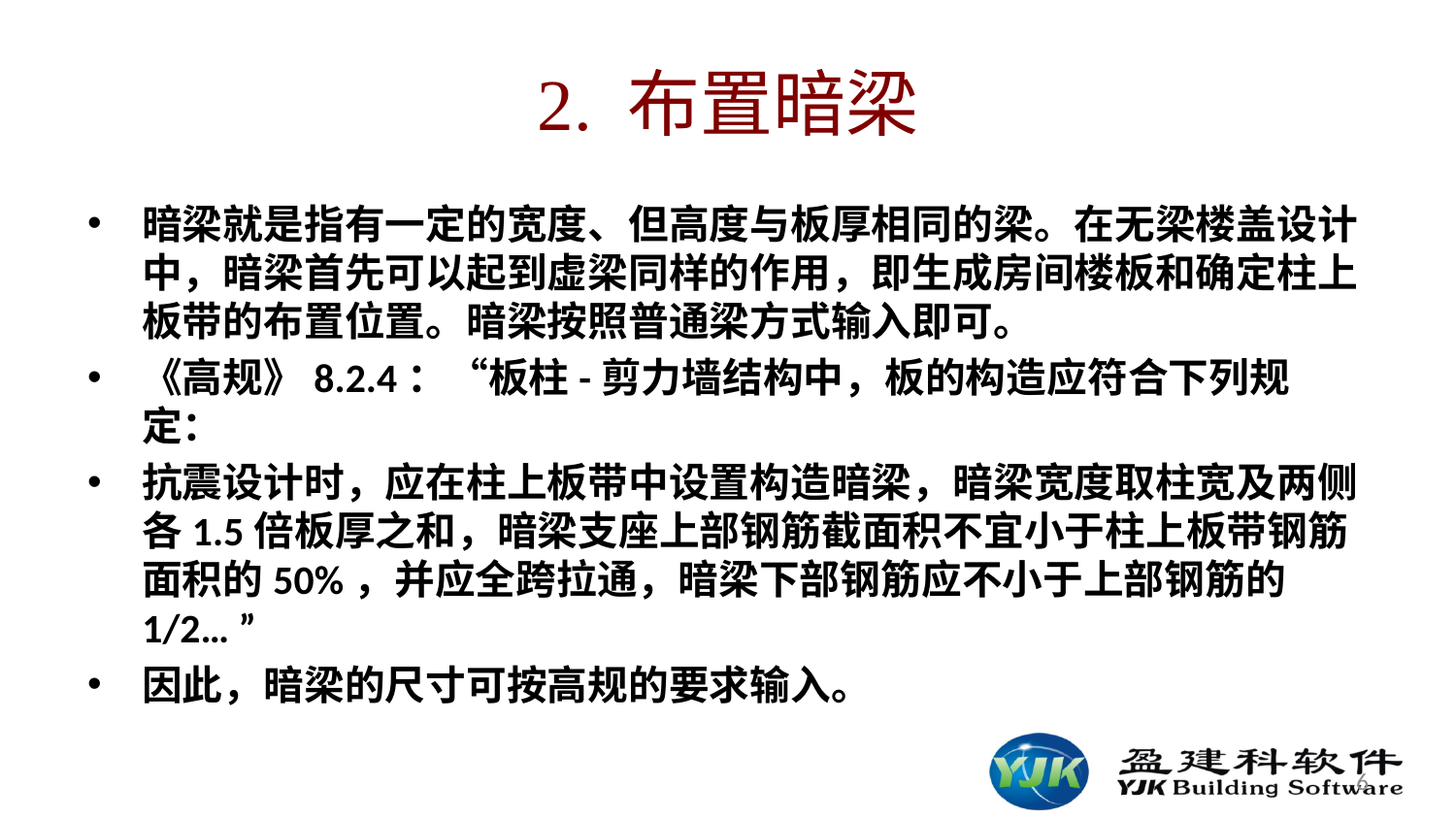

# 2. 布置暗梁
暗梁就是指有一定的宽度、但高度与板厚相同的梁。在无梁楼盖设计中，暗梁首先可以起到虚梁同样的作用，即生成房间楼板和确定柱上板带的布置位置。暗梁按照普通梁方式输入即可。
《高规》8.2.4：“板柱-剪力墙结构中，板的构造应符合下列规定：
抗震设计时，应在柱上板带中设置构造暗梁，暗梁宽度取柱宽及两侧各1.5倍板厚之和，暗梁支座上部钢筋截面积不宜小于柱上板带钢筋面积的50%，并应全跨拉通，暗梁下部钢筋应不小于上部钢筋的1/2… ”
因此，暗梁的尺寸可按高规的要求输入。

6